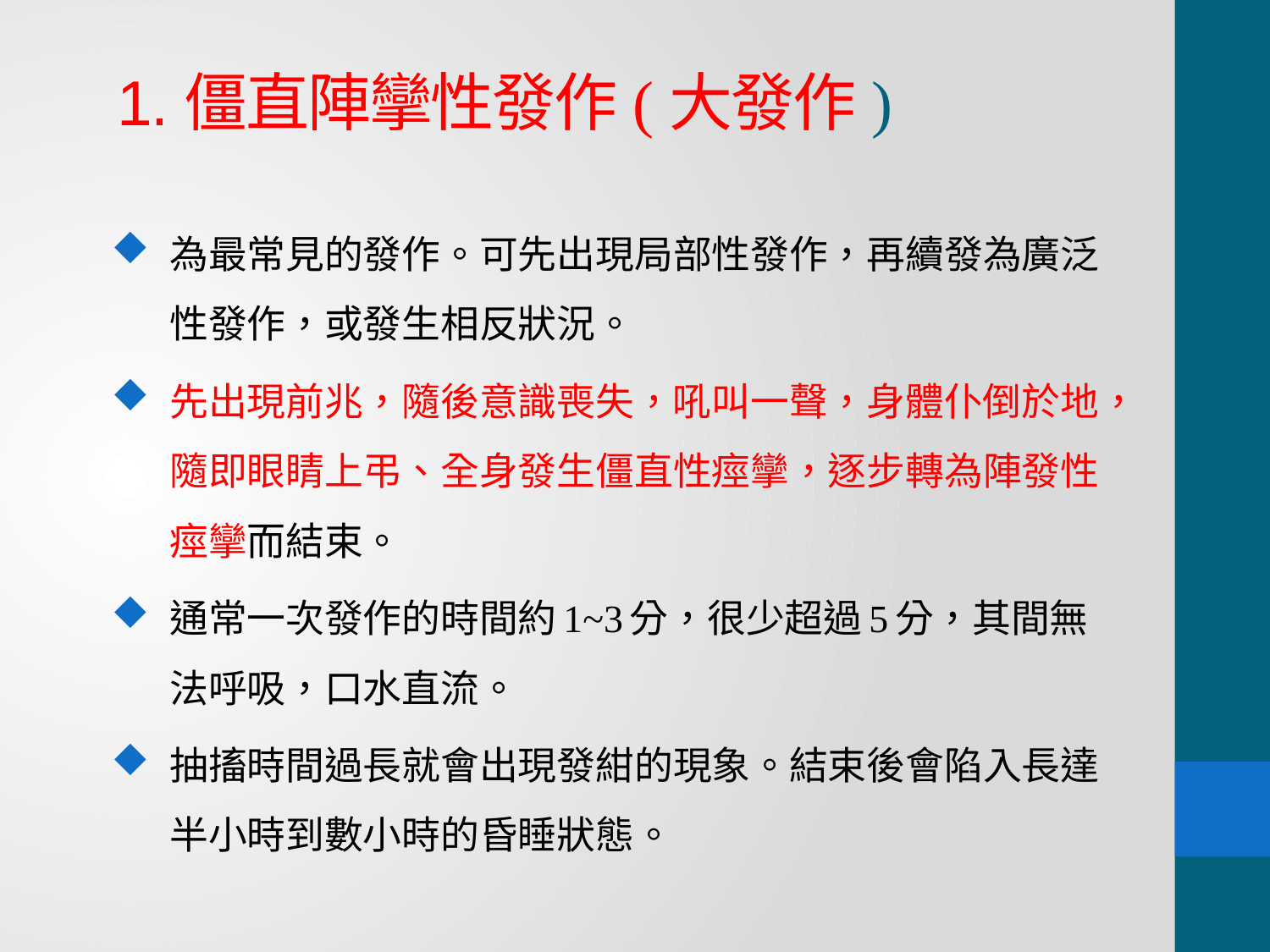

# 1.僵直陣攣性發作(大發作)

為最常見的發作。可先出現局部性發作，再續發為廣泛性發作，或發生相反狀況。
先出現前兆，隨後意識喪失，吼叫一聲，身體仆倒於地，隨即眼睛上弔、全身發生僵直性痙攣，逐步轉為陣發性痙攣而結束。
通常一次發作的時間約1~3分，很少超過5分，其間無法呼吸，口水直流。
抽搐時間過長就會出現發紺的現象。結束後會陷入長達半小時到數小時的昏睡狀態。